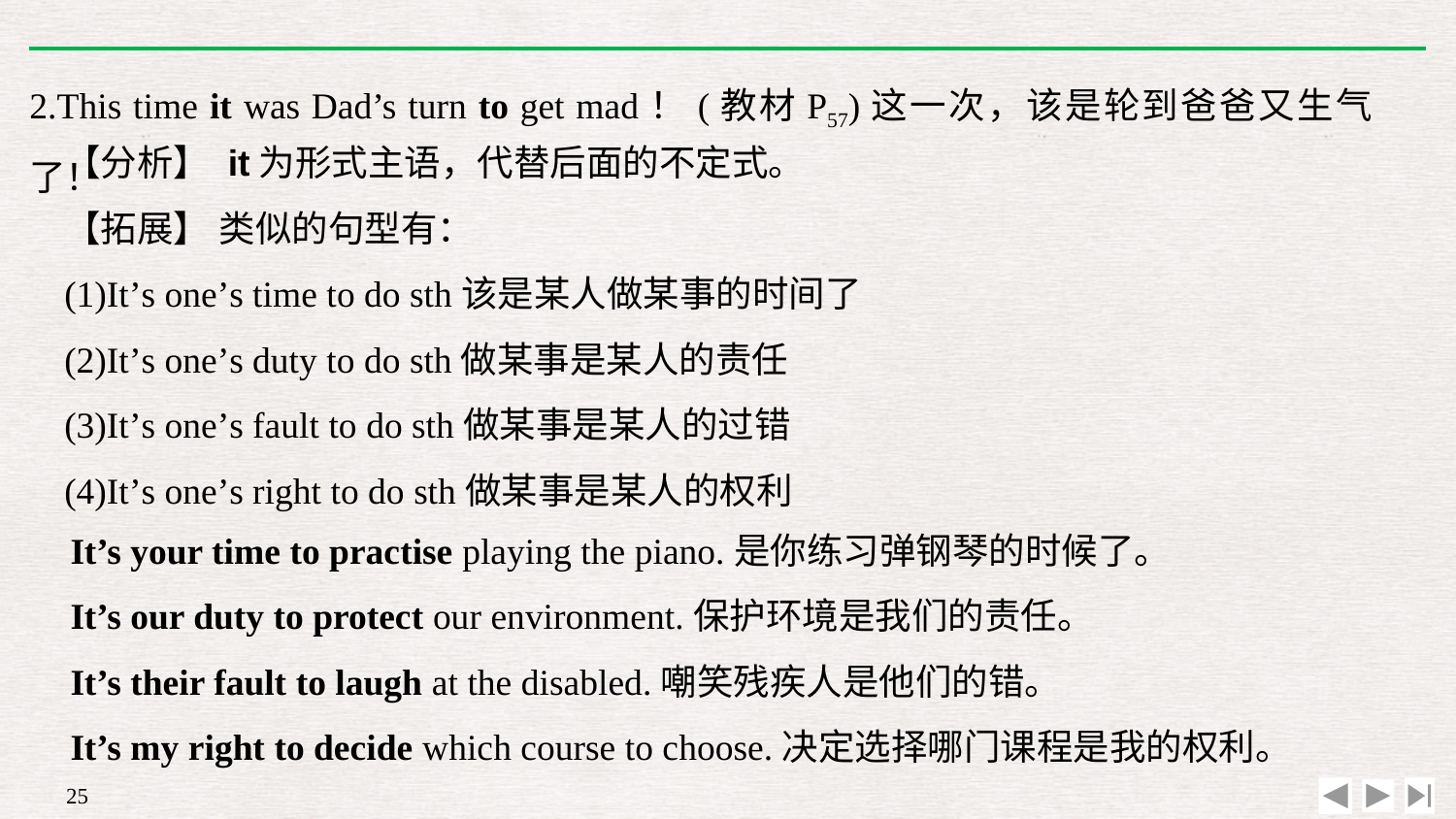

2.This time it was Dad’s turn to get mad！(教材P57)这一次，该是轮到爸爸又生气了！
【分析】 it为形式主语，代替后面的不定式。
【拓展】 类似的句型有：
(1)It’s one’s time to do sth该是某人做某事的时间了
(2)It’s one’s duty to do sth做某事是某人的责任
(3)It’s one’s fault to do sth做某事是某人的过错
(4)It’s one’s right to do sth做某事是某人的权利
It’s your time to practise playing the piano.是你练习弹钢琴的时候了。
It’s our duty to protect our environment.保护环境是我们的责任。
It’s their fault to laugh at the disabled.嘲笑残疾人是他们的错。
It’s my right to decide which course to choose.决定选择哪门课程是我的权利。